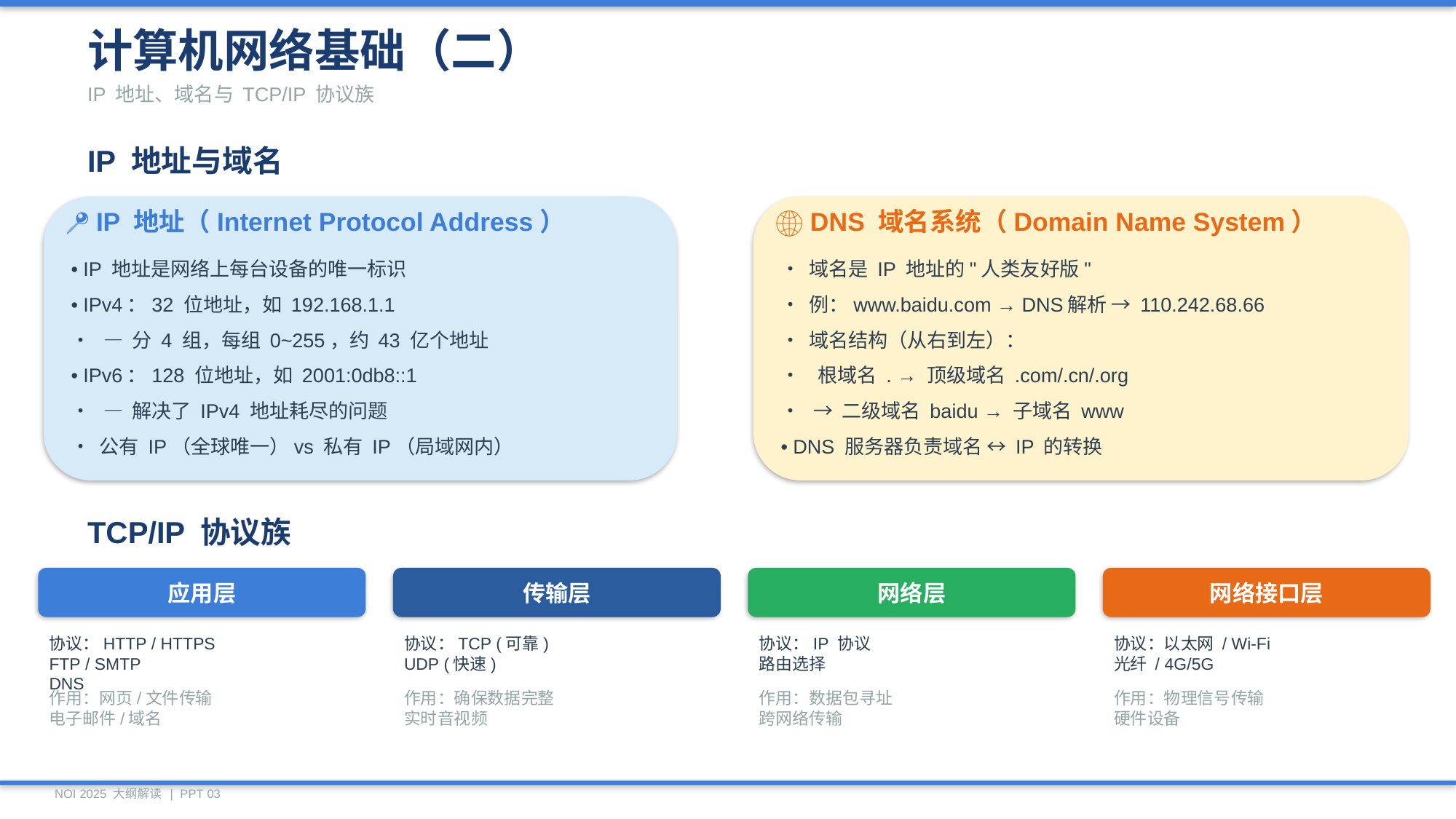

计算机网络基础（二）
IP 地址、域名与 TCP/IP 协议族
IP 地址与域名

📍 IP 地址（Internet Protocol Address）
🌐 DNS 域名系统（Domain Name System）
• IP 地址是网络上每台设备的唯一标识
• 域名是 IP 地址的"人类友好版"
• IPv4：32 位地址，如 192.168.1.1
• 例：www.baidu.com → DNS解析 → 110.242.68.66
•   — 分 4 组，每组 0~255，约 43 亿个地址
• 域名结构（从右到左）：
• IPv6：128 位地址，如 2001:0db8::1
•   根域名 . → 顶级域名 .com/.cn/.org
•   — 解决了 IPv4 地址耗尽的问题
•   → 二级域名 baidu → 子域名 www
• 公有 IP（全球唯一）vs 私有 IP（局域网内）
• DNS 服务器负责域名 ↔ IP 的转换
TCP/IP 协议族
应用层
传输层
网络层
网络接口层
协议：HTTP / HTTPS
FTP / SMTP
DNS
协议：TCP (可靠)
UDP (快速)
协议：IP 协议
路由选择
协议：以太网 / Wi-Fi
光纤 / 4G/5G
作用：网页/文件传输
电子邮件/域名
作用：确保数据完整
实时音视频
作用：数据包寻址
跨网络传输
作用：物理信号传输
硬件设备

NOI 2025 大纲解读  |  PPT 03